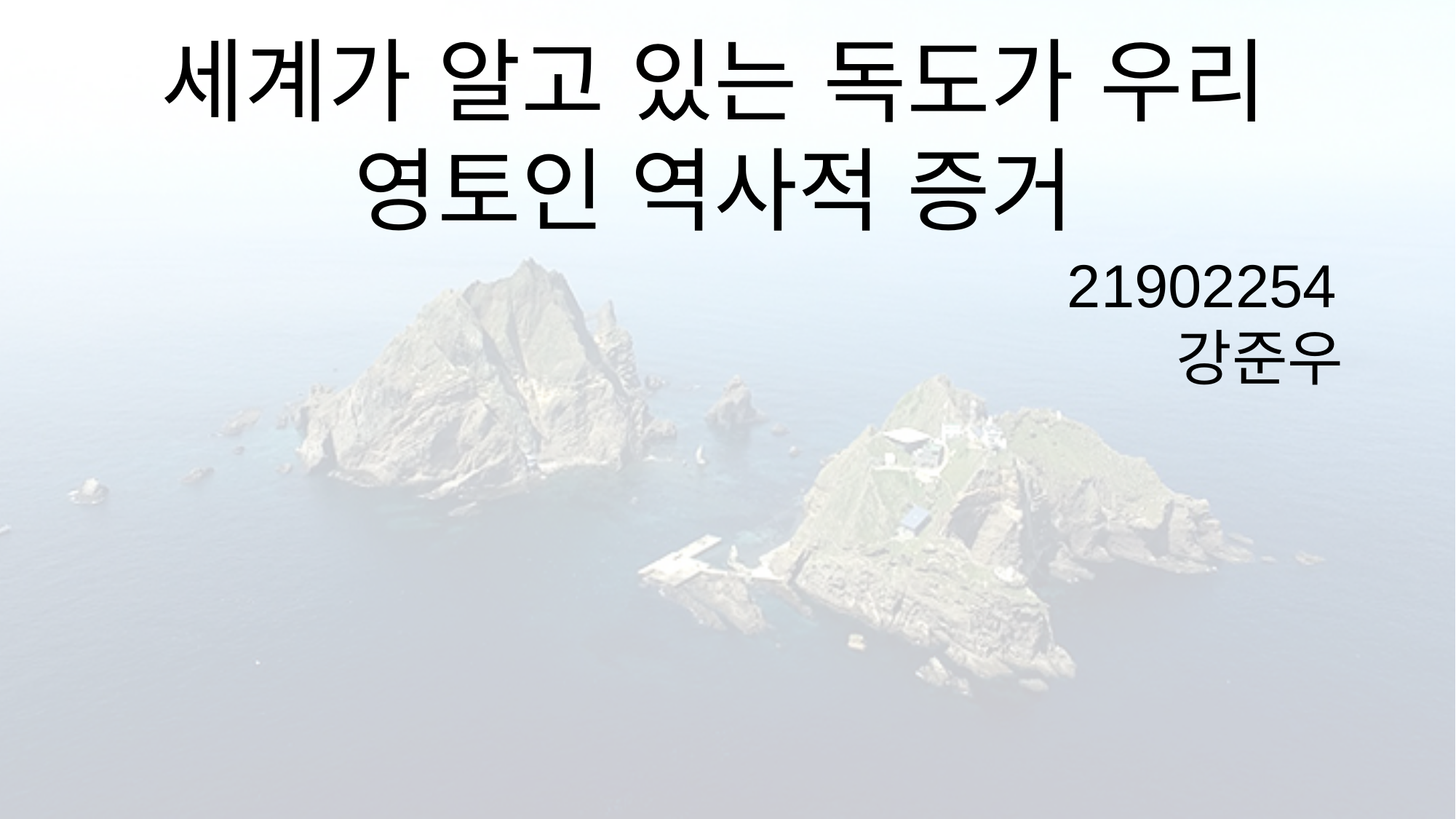

# 세계가 알고 있는 독도가 우리 영토인 역사적 증거
      21902254             강준우